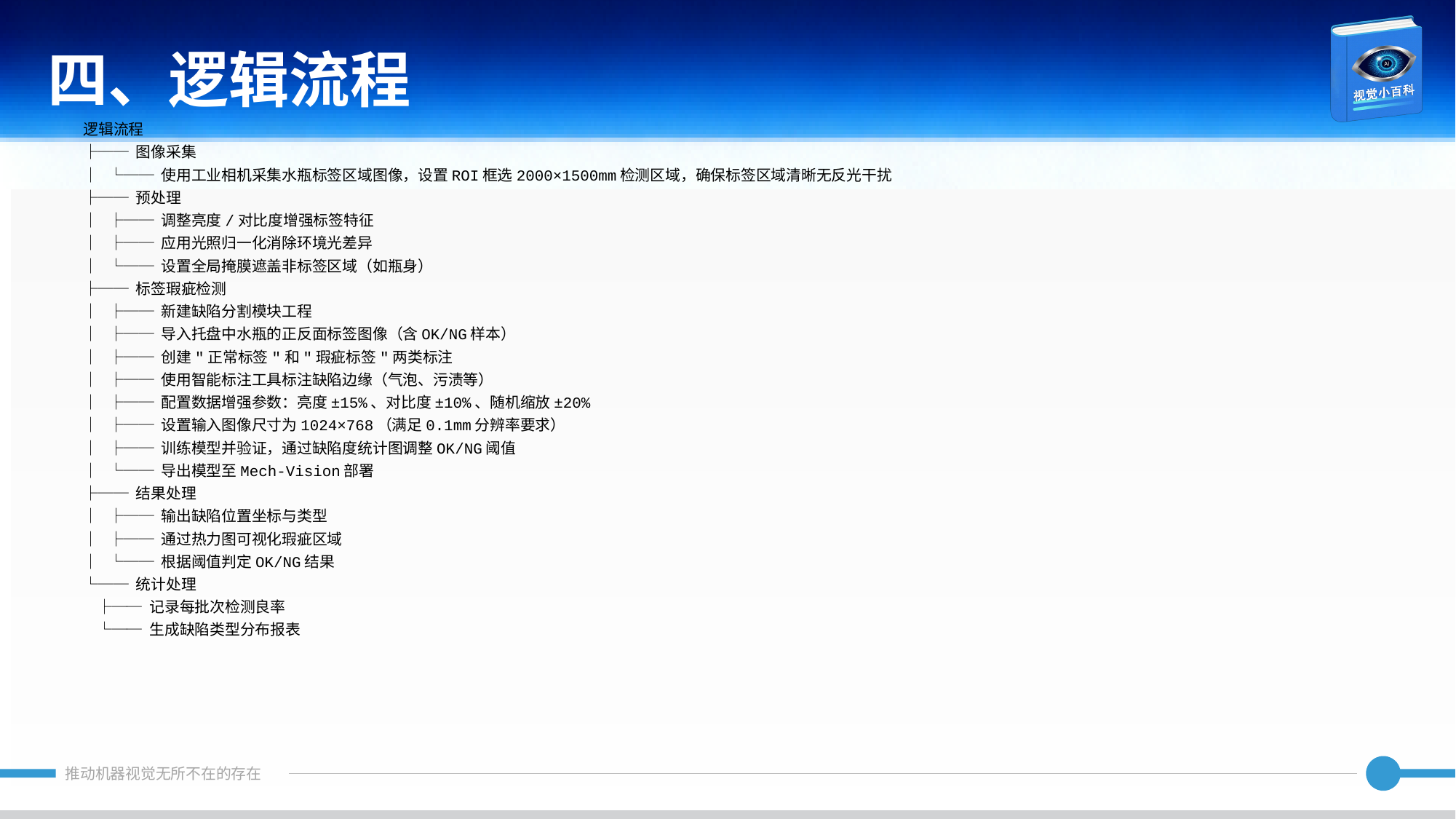

四、逻辑流程

逻辑流程
├── 图像采集
│   └── 使用工业相机采集水瓶标签区域图像，设置ROI框选2000×1500mm检测区域，确保标签区域清晰无反光干扰
├── 预处理
│   ├── 调整亮度/对比度增强标签特征
│   ├── 应用光照归一化消除环境光差异
│   └── 设置全局掩膜遮盖非标签区域（如瓶身）
├── 标签瑕疵检测
│   ├── 新建缺陷分割模块工程
│   ├── 导入托盘中水瓶的正反面标签图像（含OK/NG样本）
│   ├── 创建"正常标签"和"瑕疵标签"两类标注
│   ├── 使用智能标注工具标注缺陷边缘（气泡、污渍等）
│   ├── 配置数据增强参数：亮度±15%、对比度±10%、随机缩放±20%
│   ├── 设置输入图像尺寸为1024×768（满足0.1mm分辨率要求）
│   ├── 训练模型并验证，通过缺陷度统计图调整OK/NG阈值
│   └── 导出模型至Mech-Vision部署
├── 结果处理
│   ├── 输出缺陷位置坐标与类型
│   ├── 通过热力图可视化瑕疵区域
│   └── 根据阈值判定OK/NG结果
└── 统计处理
    ├── 记录每批次检测良率
    └── 生成缺陷类型分布报表
9